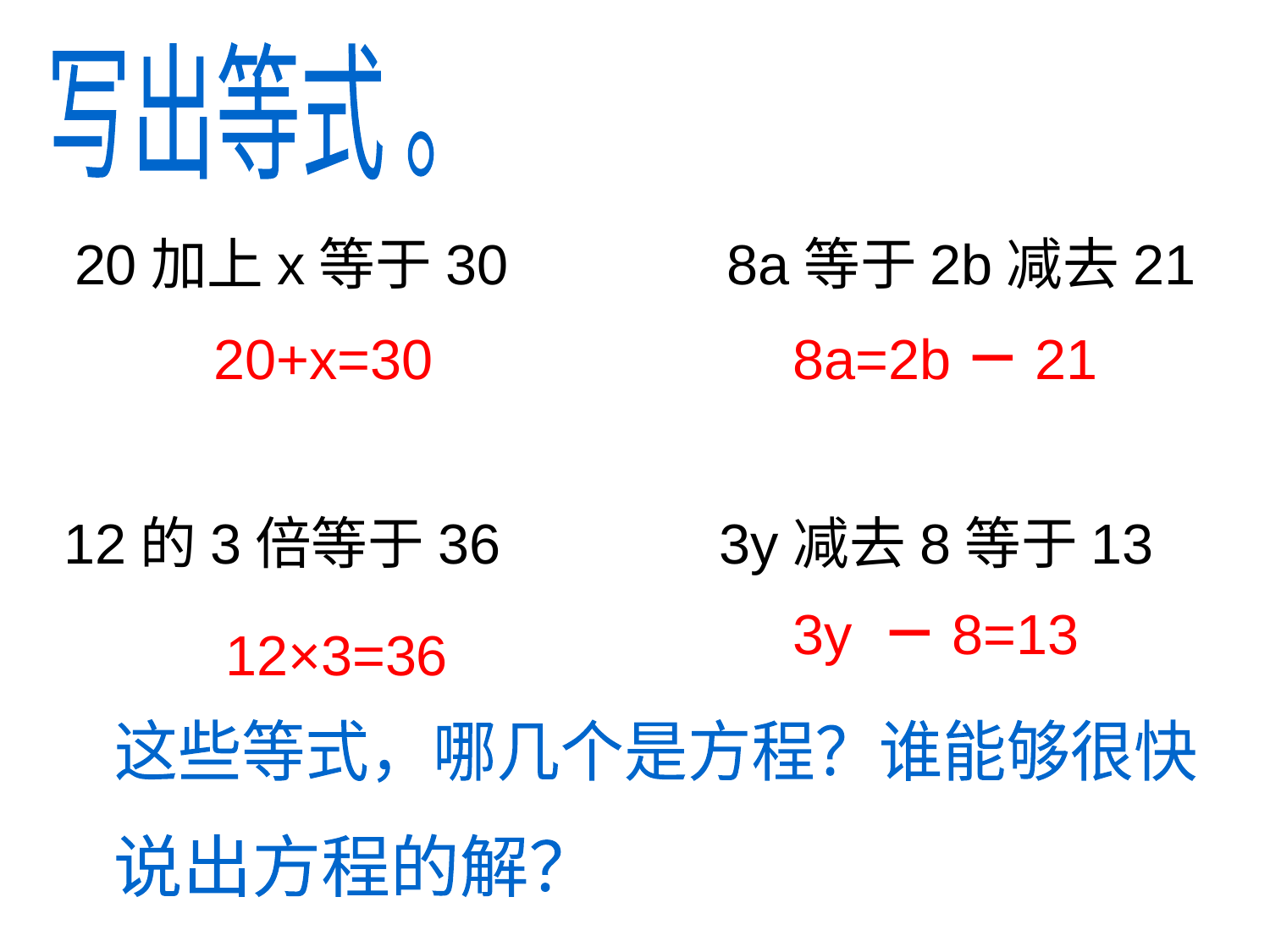

写出等式 。
20加上x等于30              8a等于2b减去21
20+x=30
8a=2b－21

12的3倍等于36              3y减去8等于13
3y －8=13
12×3=36
这些等式，哪几个是方程？谁能够很快
说出方程的解？